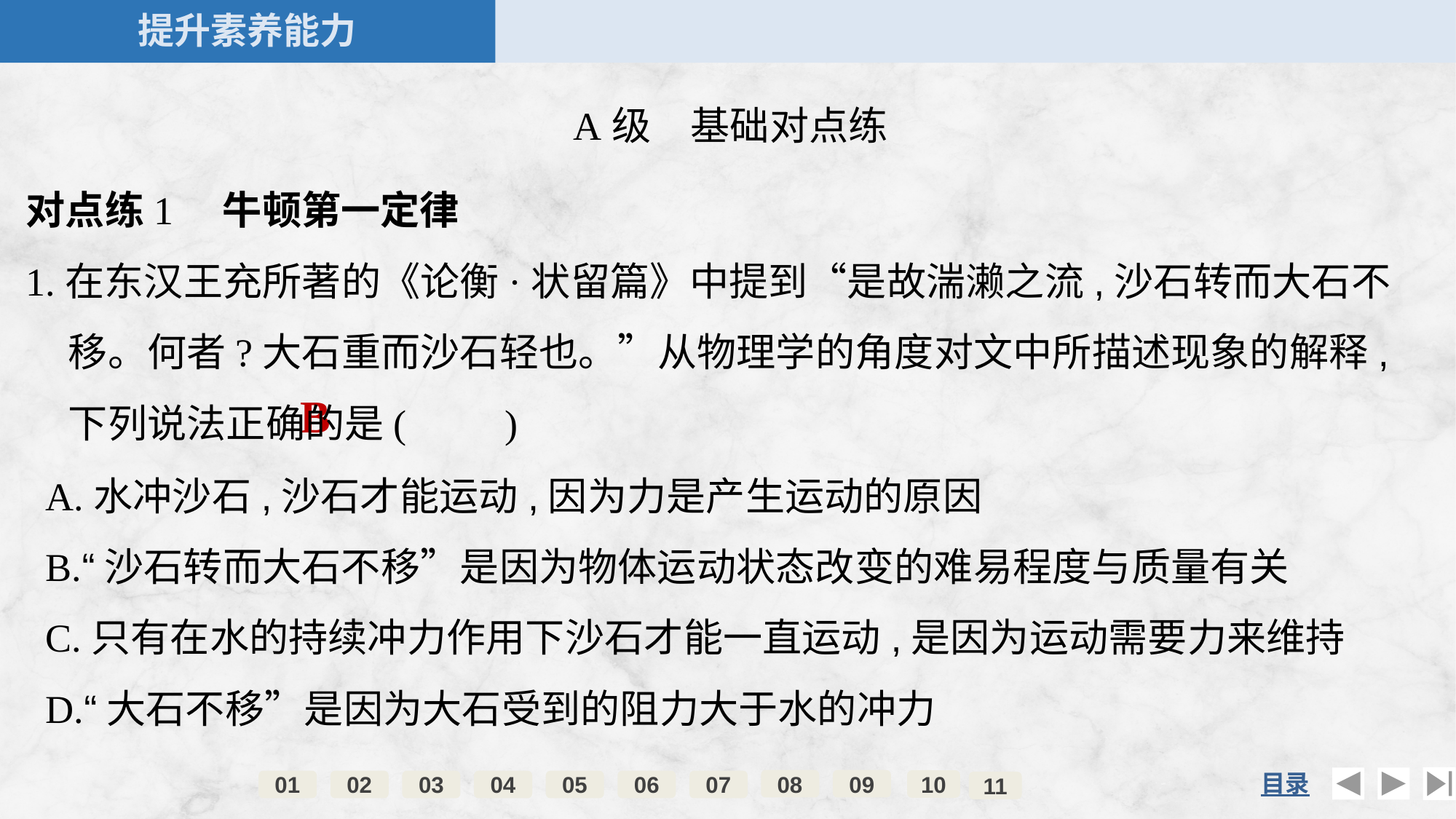

A级　基础对点练
对点练1　牛顿第一定律
1.在东汉王充所著的《论衡·状留篇》中提到“是故湍濑之流,沙石转而大石不移。何者?大石重而沙石轻也。”从物理学的角度对文中所描述现象的解释,下列说法正确的是(　　)
B
A.水冲沙石,沙石才能运动,因为力是产生运动的原因
B.“沙石转而大石不移”是因为物体运动状态改变的难易程度与质量有关
C.只有在水的持续冲力作用下沙石才能一直运动,是因为运动需要力来维持
D.“大石不移”是因为大石受到的阻力大于水的冲力